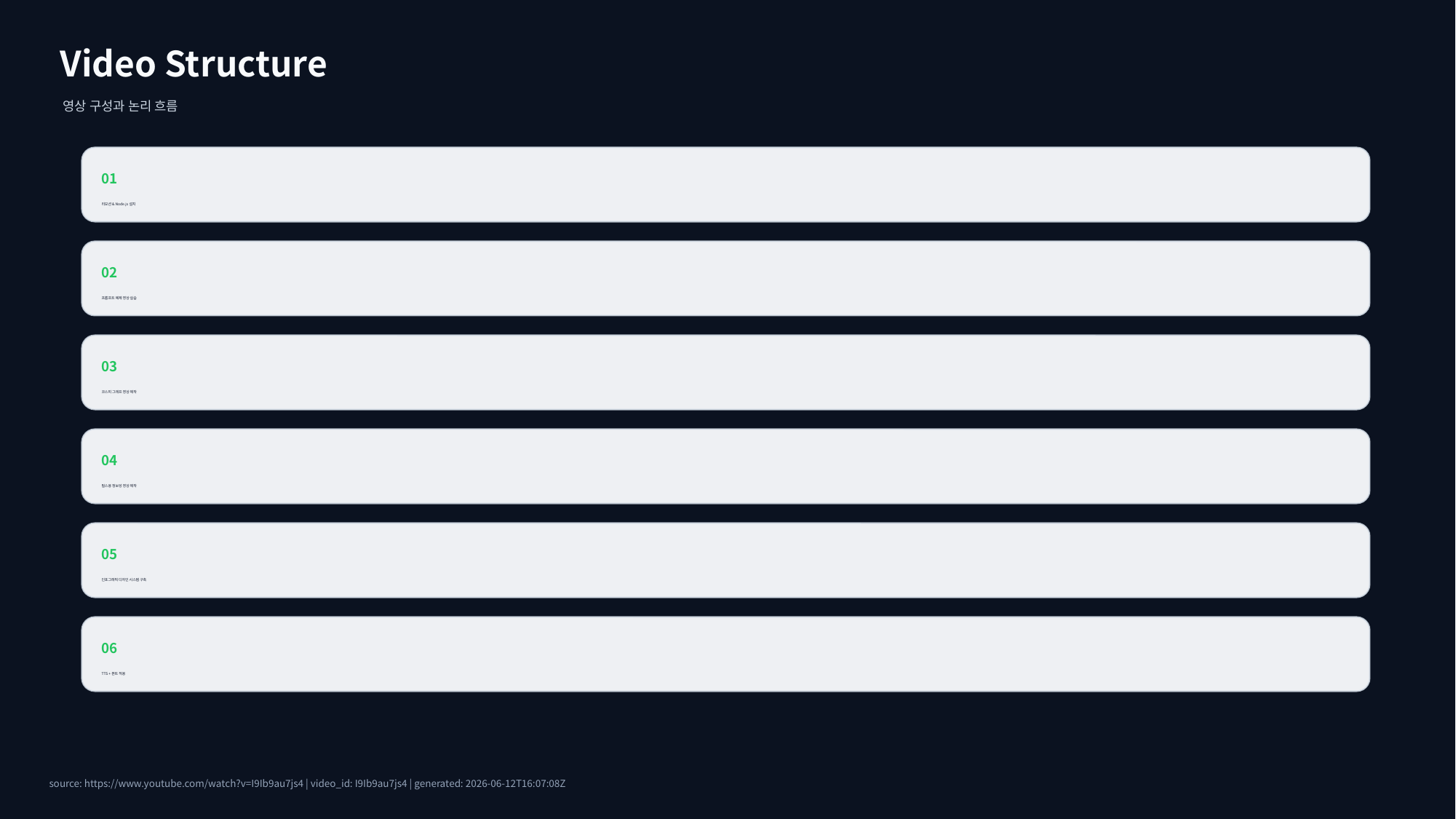

Video Structure
영상 구성과 논리 흐름

01
리모션 & Node.js 설치

02
프롬프트 예제 영상 실습

03
코스피 그래프 영상 제작

04
릴스용 정보성 영상 제작

05
인포그래픽 디자인 시스템 구축

06
TTS + 폰트 적용
source: https://www.youtube.com/watch?v=I9Ib9au7js4 | video_id: I9Ib9au7js4 | generated: 2026-06-12T16:07:08Z